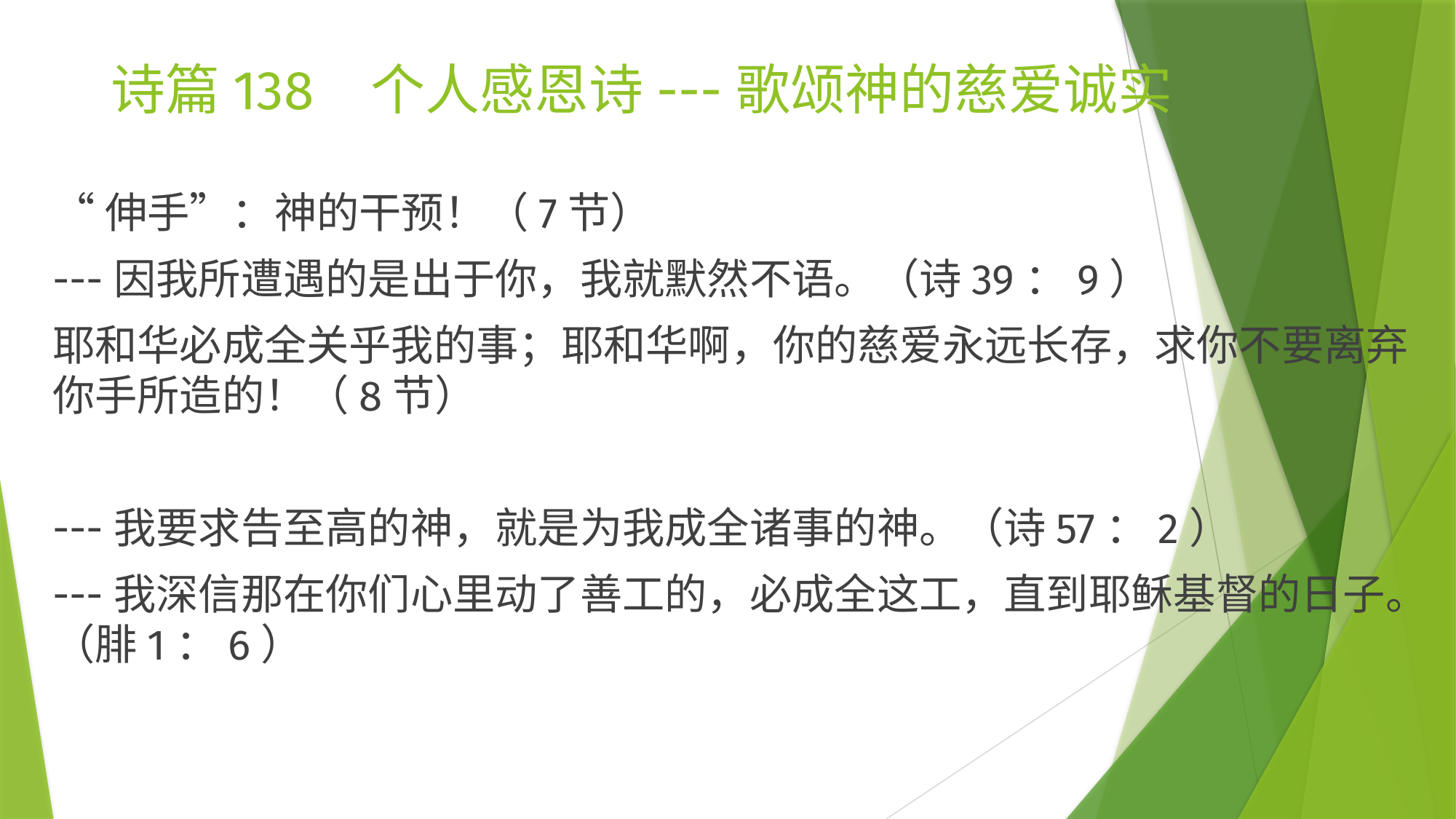

# 诗篇138   个人感恩诗---歌颂神的慈爱诚实
“伸手”：神的干预！（7节）
---因我所遭遇的是出于你，我就默然不语。（诗39：9）
耶和华必成全关乎我的事；耶和华啊，你的慈爱永远长存，求你不要离弃你手所造的！（8节）

---我要求告至高的神，就是为我成全诸事的神。（诗57：2）
---我深信那在你们心里动了善工的，必成全这工，直到耶稣基督的日子。（腓1：6）